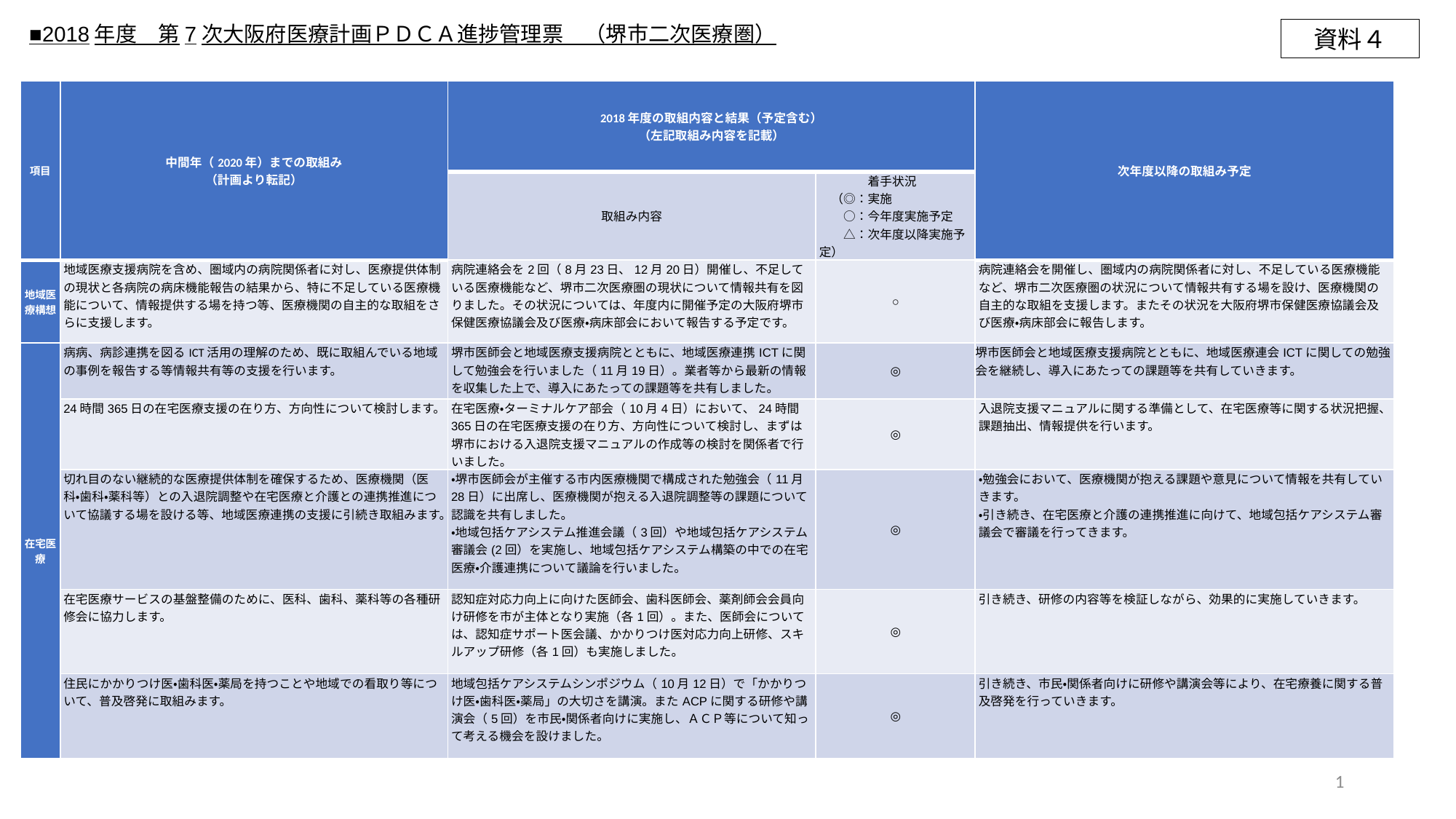

■2018年度　第7次大阪府医療計画ＰＤＣＡ進捗管理票　（堺市二次医療圏）
資料４
| 項目 | 中間年（2020年）までの取組み （計画より転記） | 2018年度の取組内容と結果（予定含む） （左記取組み内容を記載） |  | 次年度以降の取組み予定 |
| --- | --- | --- | --- | --- |
|  |  | 取組み内容 | 着手状況 　（◎：実施 　　○：今年度実施予定 　　△：次年度以降実施予定） |  |
| 地域医療構想 | 地域医療支援病院を含め、圏域内の病院関係者に対し、医療提供体制の現状と各病院の病床機能報告の結果から、特に不足している医療機能について、情報提供する場を持つ等、医療機関の自主的な取組をさらに支援します。 | 病院連絡会を2回（8月23日、12月20日）開催し、不足している医療機能など、堺市二次医療圏の現状について情報共有を図りました。その状況については、年度内に開催予定の大阪府堺市保健医療協議会及び医療・病床部会において報告する予定です。 | ○ | 病院連絡会を開催し、圏域内の病院関係者に対し、不足している医療機能など、堺市二次医療圏の状況について情報共有する場を設け、医療機関の自主的な取組を支援します。またその状況を大阪府堺市保健医療協議会及び医療・病床部会に報告します。 |
| 在宅医療 | 病病、病診連携を図るICT活用の理解のため、既に取組んでいる地域の事例を報告する等情報共有等の支援を行います。 | 堺市医師会と地域医療支援病院とともに、地域医療連携ICTに関して勉強会を行いました（11月19日）。業者等から最新の情報を収集した上で、導入にあたっての課題等を共有しました。 | ◎ | 堺市医師会と地域医療支援病院とともに、地域医療連会ICTに関しての勉強会を継続し、導入にあたっての課題等を共有していきます。 |
|  | 24時間365日の在宅医療支援の在り方、方向性について検討します。 | 在宅医療・ターミナルケア部会（10月4日）において、24時間365日の在宅医療支援の在り方、方向性について検討し、まずは堺市における入退院支援マニュアルの作成等の検討を関係者で行いました。 | ◎ | 入退院支援マニュアルに関する準備として、在宅医療等に関する状況把握、課題抽出、情報提供を行います。 |
|  | 切れ目のない継続的な医療提供体制を確保するため、医療機関（医科・歯科・薬科等）との入退院調整や在宅医療と介護との連携推進について協議する場を設ける等、地域医療連携の支援に引続き取組みます。 | ・堺市医師会が主催する市内医療機関で構成された勉強会（11月28日）に出席し、医療機関が抱える入退院調整等の課題について認識を共有しました。 ・地域包括ケアシステム推進会議（3回）や地域包括ケアシステム審議会(2回）を実施し、地域包括ケアシステム構築の中での在宅医療・介護連携について議論を行いました。 | ◎ | ・勉強会において、医療機関が抱える課題や意見について情報を共有していきます。 ・引き続き、在宅医療と介護の連携推進に向けて、地域包括ケアシステム審議会で審議を行ってきます。 |
|  | 在宅医療サービスの基盤整備のために、医科、歯科、薬科等の各種研修会に協力します。 | 認知症対応力向上に向けた医師会、歯科医師会、薬剤師会会員向け研修を市が主体となり実施（各1回）。また、医師会については、認知症サポート医会議、かかりつけ医対応力向上研修、スキルアップ研修（各1回）も実施しました。 | ◎ | 引き続き、研修の内容等を検証しながら、効果的に実施していきます。 |
|  | 住民にかかりつけ医・歯科医・薬局を持つことや地域での看取り等について、普及啓発に取組みます。 | 地域包括ケアシステムシンポジウム（10月12日）で「かかりつけ医・歯科医・薬局」の大切さを講演。またACPに関する研修や講演会（5回）を市民・関係者向けに実施し、ＡＣＰ等について知って考える機会を設けました。 | ◎ | 引き続き、市民・関係者向けに研修や講演会等により、在宅療養に関する普及啓発を行っていきます。 |
1